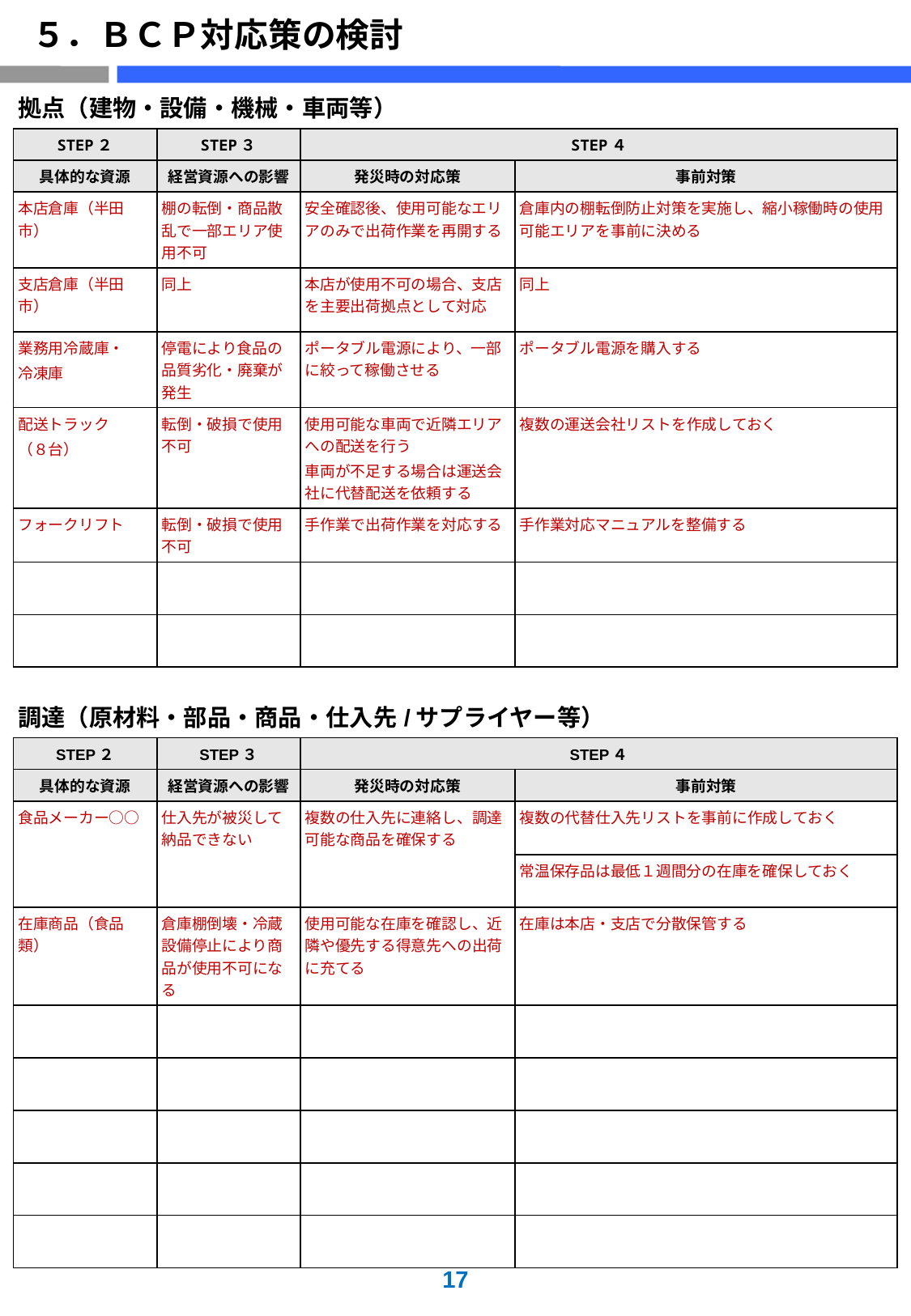

# ５．ＢＣＰ対応策の検討
| 拠点（建物・設備・機械・車両等） |  |  |  |
| --- | --- | --- | --- |
| STEP２ | STEP３ | STEP４ |  |
| 具体的な資源 | 経営資源への影響 | 発災時の対応策 | 事前対策 |
| 本店倉庫（半田市） | 棚の転倒・商品散乱で一部エリア使用不可 | 安全確認後、使用可能なエリアのみで出荷作業を再開する | 倉庫内の棚転倒防止対策を実施し、縮小稼働時の使用可能エリアを事前に決める |
| 支店倉庫（半田市） | 同上 | 本店が使用不可の場合、支店を主要出荷拠点として対応 | 同上 |
| 業務用冷蔵庫・ 冷凍庫 | 停電により食品の品質劣化・廃棄が発生 | ポータブル電源により、一部に絞って稼働させる | ポータブル電源を購入する |
| 配送トラック （８台） | 転倒・破損で使用不可 | 使用可能な車両で近隣エリアへの配送を行う 車両が不足する場合は運送会社に代替配送を依頼する | 複数の運送会社リストを作成しておく |
| フォークリフト | 転倒・破損で使用不可 | 手作業で出荷作業を対応する | 手作業対応マニュアルを整備する |
|  |  |  |  |
|  |  |  |  |
| 調達（原材料・部品・商品・仕入先/サプライヤー等） |  |  |  |
| STEP２ | STEP３ | STEP４ |  |
| 具体的な資源 | 経営資源への影響 | 発災時の対応策 | 事前対策 |
| 食品メーカー○○ | 仕入先が被災して納品できない | 複数の仕入先に連絡し、調達可能な商品を確保する | 複数の代替仕入先リストを事前に作成しておく |
|  |  |  | 常温保存品は最低１週間分の在庫を確保しておく |
| 在庫商品（食品類） | 倉庫棚倒壊・冷蔵設備停止により商品が使用不可になる | 使用可能な在庫を確認し、近隣や優先する得意先への出荷に充てる | 在庫は本店・支店で分散保管する |
|  |  |  |  |
|  |  |  |  |
|  |  |  |  |
|  |  |  |  |
|  |  |  |  |
17